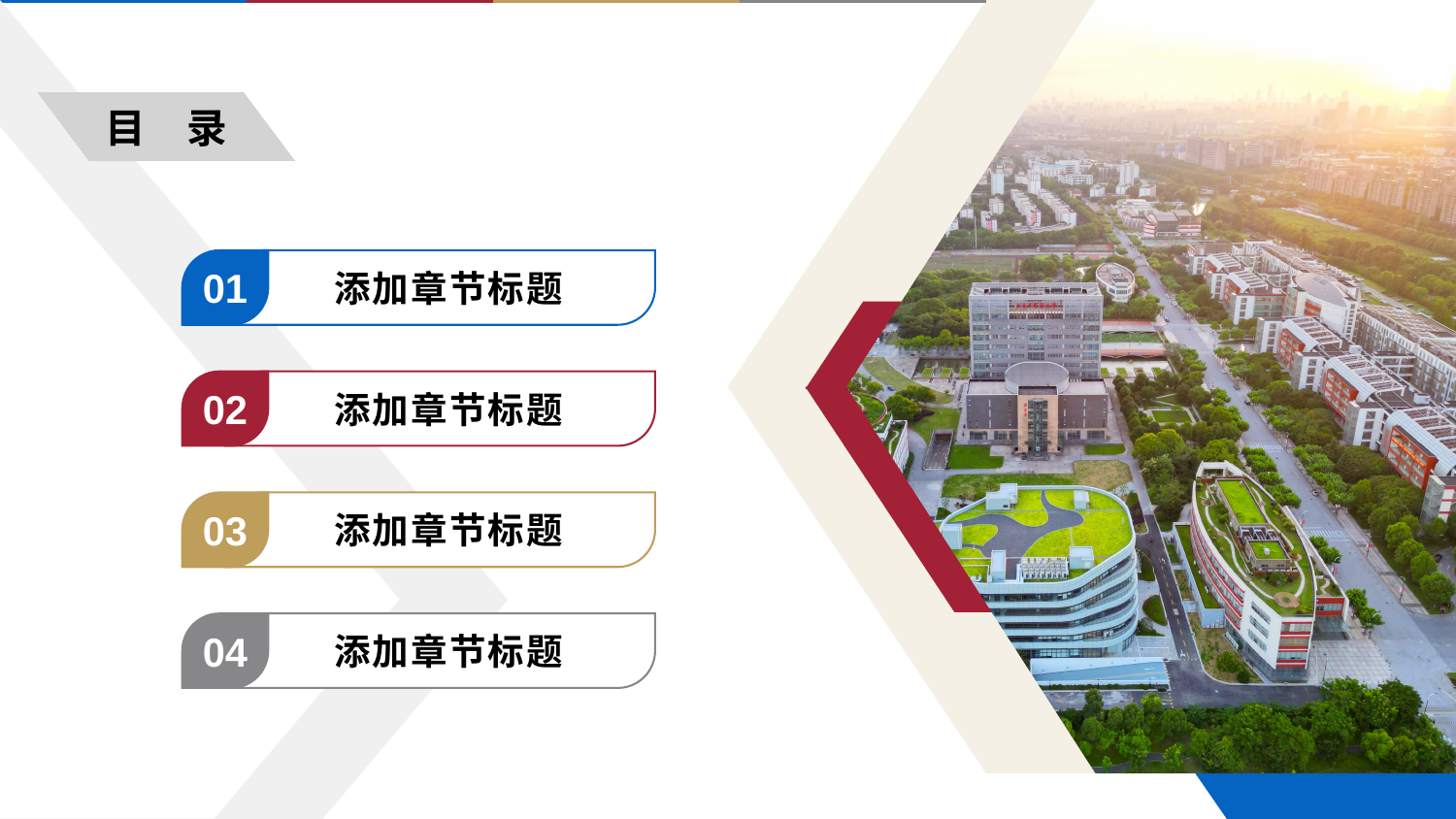

目　录
01
添加章节标题
02
添加章节标题
03
添加章节标题
04
添加章节标题